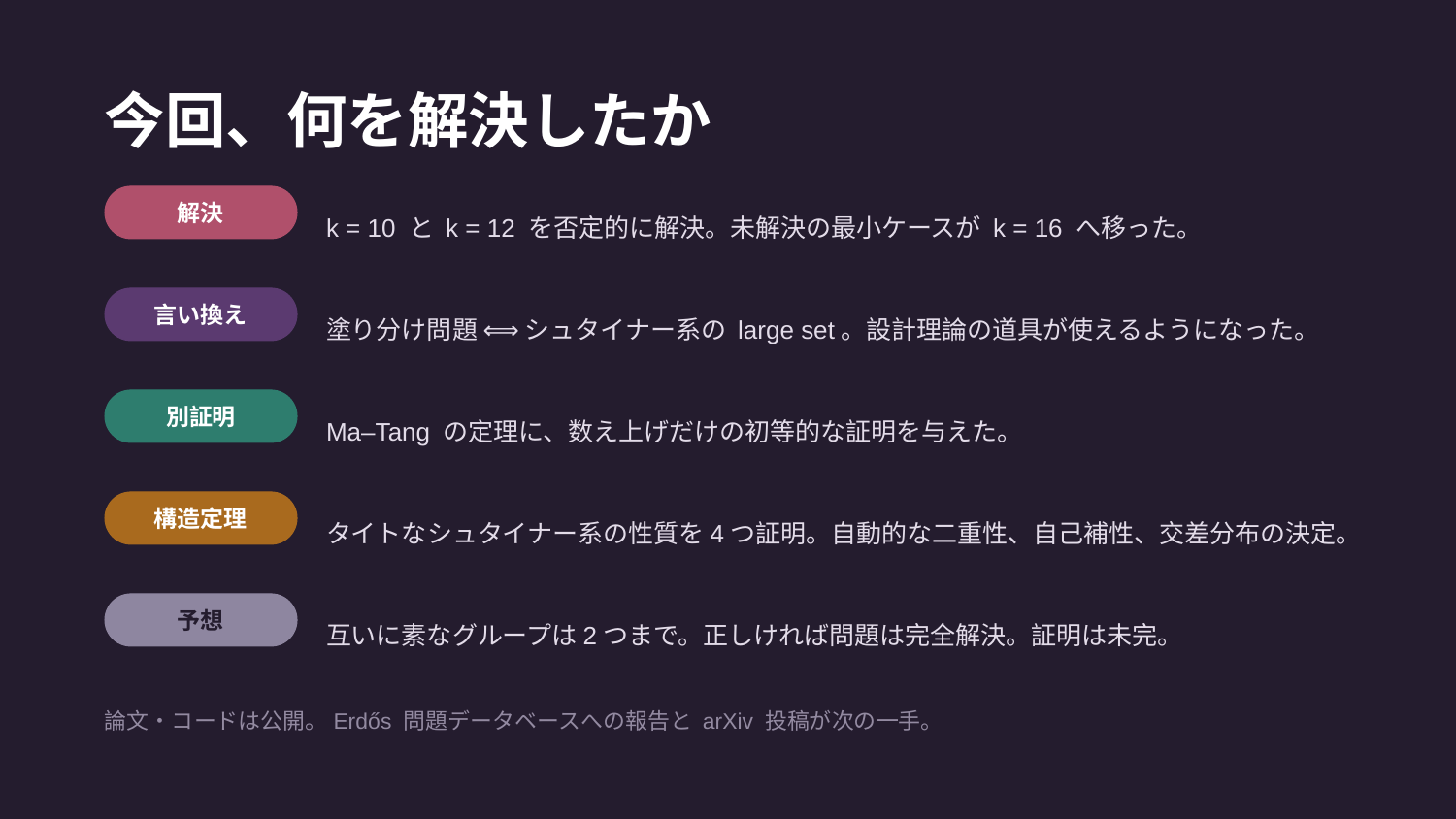

今回、何を解決したか
k = 10 と k = 12 を否定的に解決。未解決の最小ケースが k = 16 へ移った。

解決
塗り分け問題 ⟺ シュタイナー系の large set。設計理論の道具が使えるようになった。

言い換え
Ma–Tang の定理に、数え上げだけの初等的な証明を与えた。

別証明
タイトなシュタイナー系の性質を4つ証明。自動的な二重性、自己補性、交差分布の決定。

構造定理
互いに素なグループは2つまで。正しければ問題は完全解決。証明は未完。

予想
論文・コードは公開。Erdős 問題データベースへの報告と arXiv 投稿が次の一手。